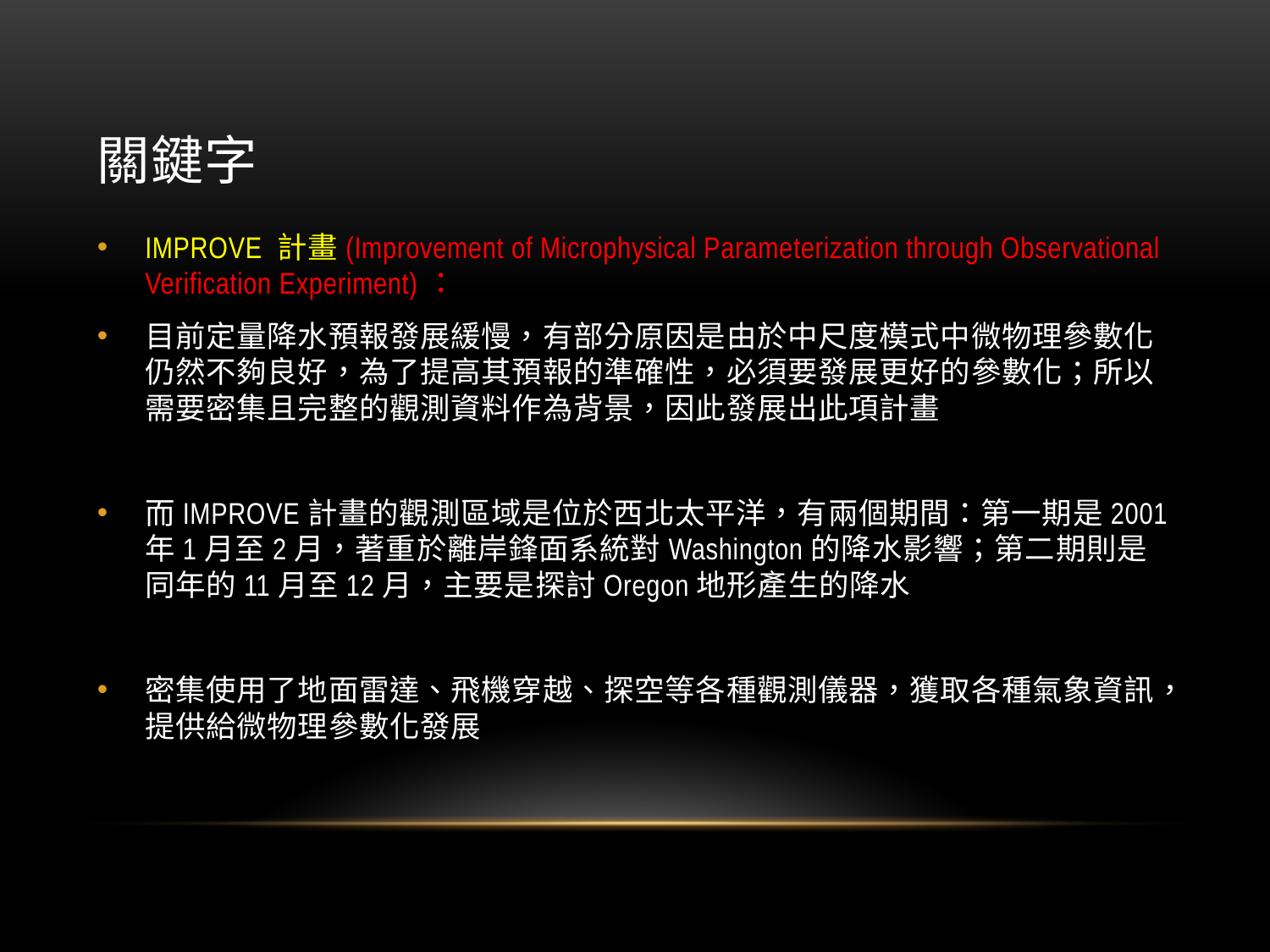

# 關鍵字
IMPROVE 計畫(Improvement of Microphysical Parameterization through Observational Verification Experiment)：
目前定量降水預報發展緩慢，有部分原因是由於中尺度模式中微物理參數化仍然不夠良好，為了提高其預報的準確性，必須要發展更好的參數化；所以需要密集且完整的觀測資料作為背景，因此發展出此項計畫

而IMPROVE計畫的觀測區域是位於西北太平洋，有兩個期間：第一期是2001年1月至2月，著重於離岸鋒面系統對Washington的降水影響；第二期則是同年的11月至12月，主要是探討Oregon地形產生的降水

密集使用了地面雷達、飛機穿越、探空等各種觀測儀器，獲取各種氣象資訊，提供給微物理參數化發展